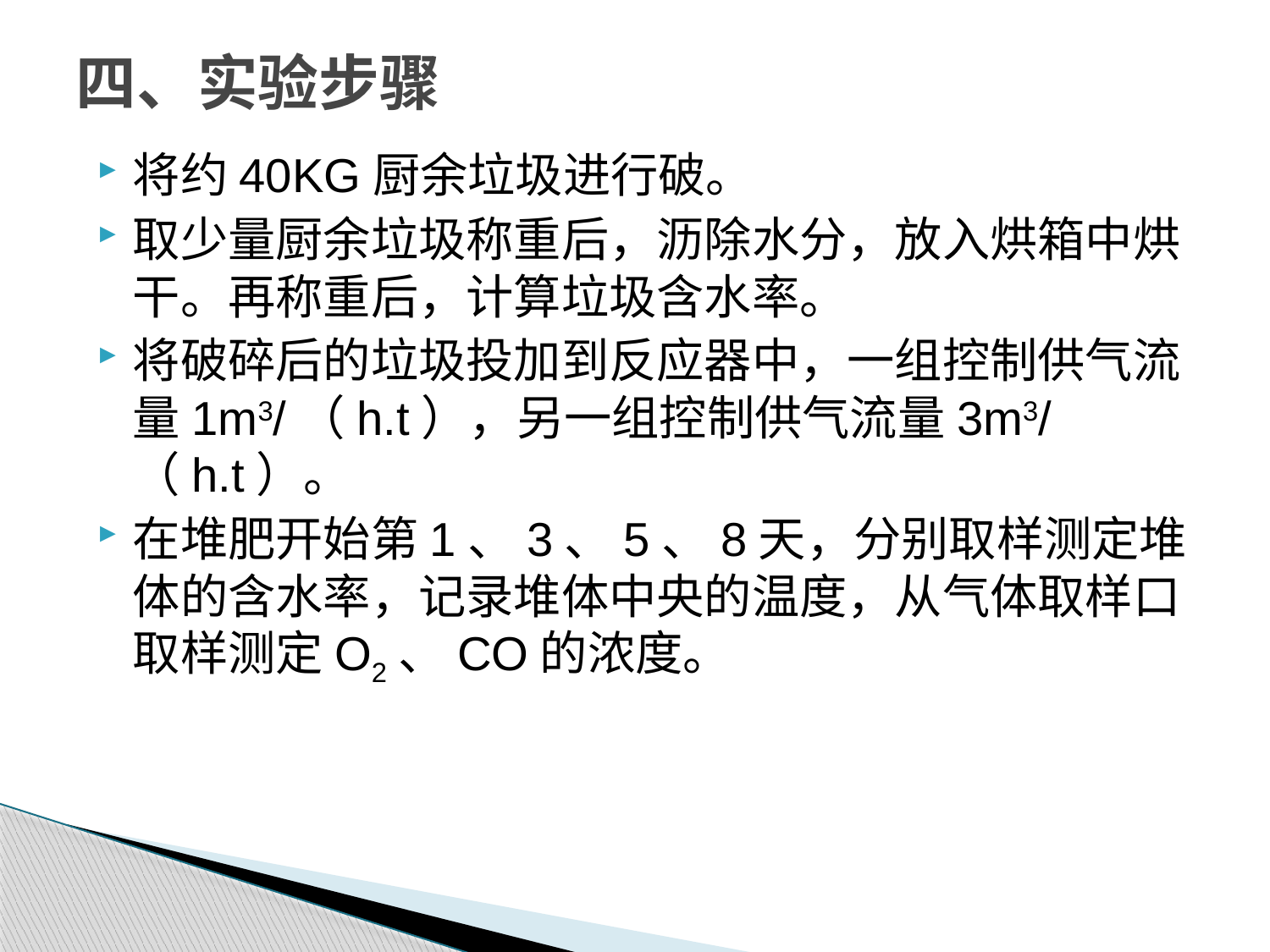

# 四、实验步骤
将约40KG厨余垃圾进行破。
取少量厨余垃圾称重后，沥除水分，放入烘箱中烘干。再称重后，计算垃圾含水率。
将破碎后的垃圾投加到反应器中，一组控制供气流量1m3/（h.t），另一组控制供气流量3m3/（h.t）。
在堆肥开始第1、3、5、8天，分别取样测定堆体的含水率，记录堆体中央的温度，从气体取样口取样测定O2、CO的浓度。